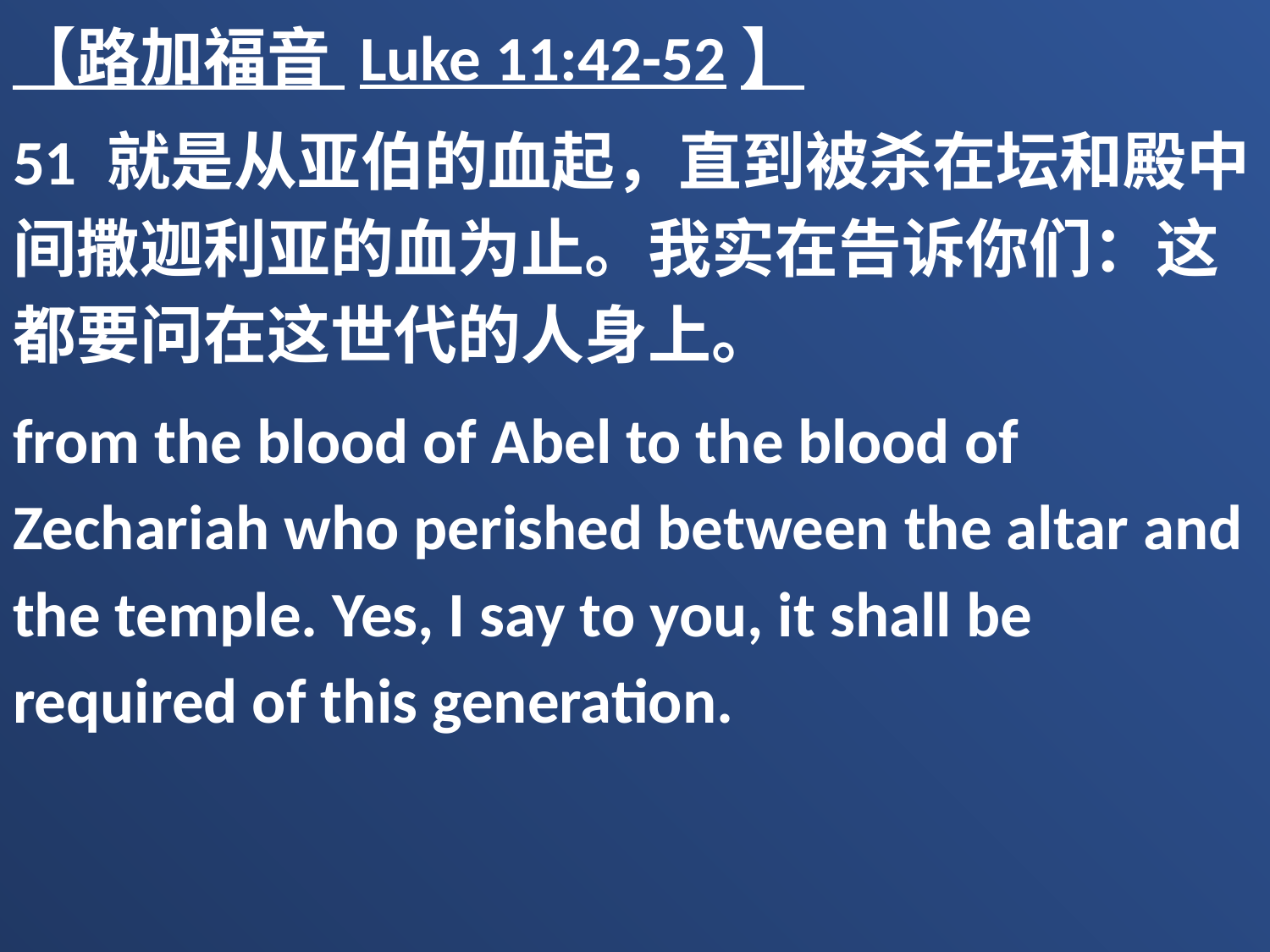

【路加福音 Luke 11:42-52】
51 就是从亚伯的血起，直到被杀在坛和殿中间撒迦利亚的血为止。我实在告诉你们：这都要问在这世代的人身上。
from the blood of Abel to the blood of Zechariah who perished between the altar and the temple. Yes, I say to you, it shall be required of this generation.